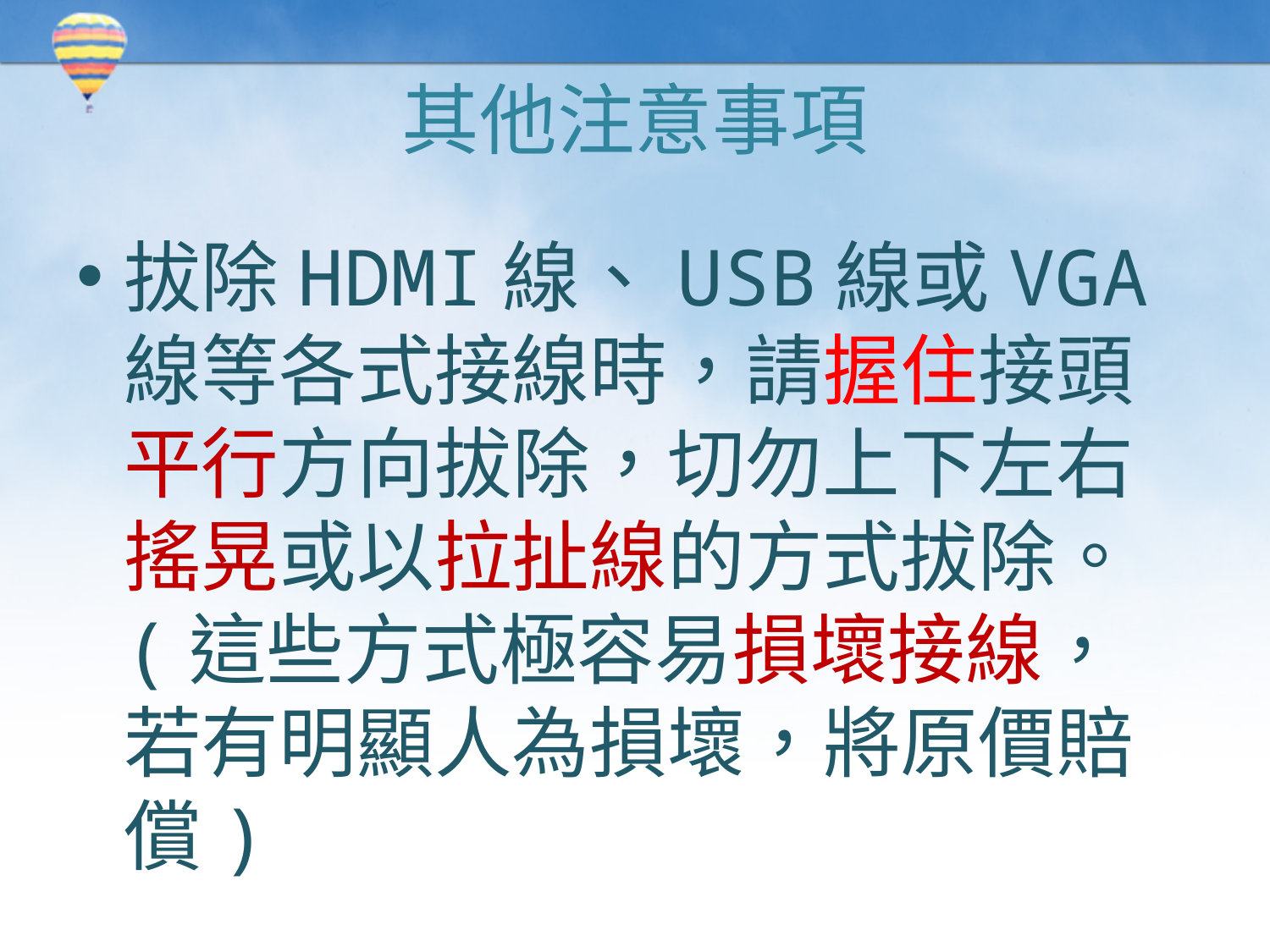

# 其他注意事項
拔除HDMI線、USB線或VGA線等各式接線時，請握住接頭平行方向拔除，切勿上下左右搖晃或以拉扯線的方式拔除。
(這些方式極容易損壞接線，若有明顯人為損壞，將原價賠償)